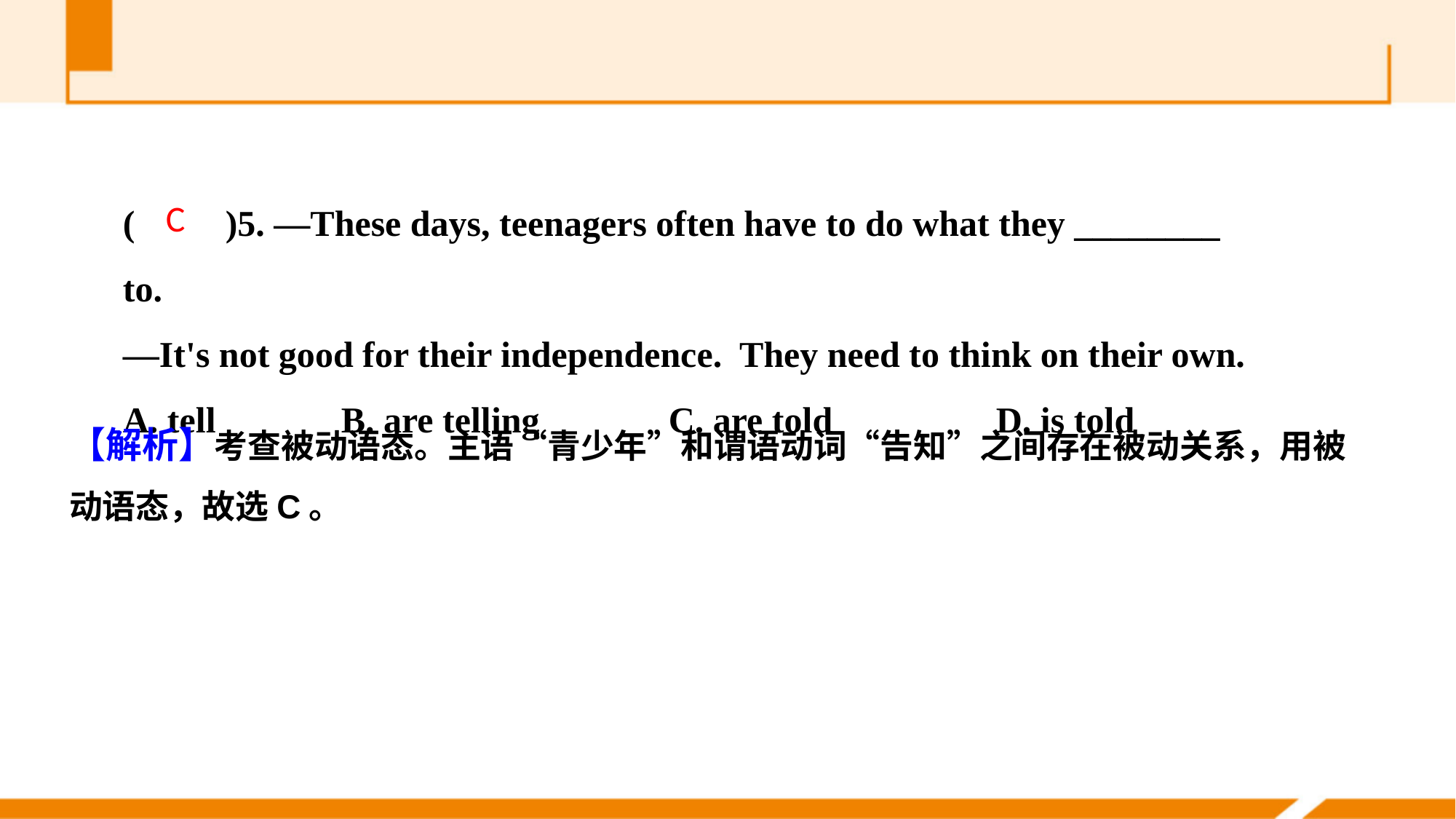

(　　)5. —These days, teenagers often have to do what they ________ to.
—It's not good for their independence.  They need to think on their own.
A. tell  	B. are telling		C. are told  		D. is told
C
【解析】考查被动语态。主语“青少年”和谓语动词“告知”之间存在被动关系，用被动语态，故选C。